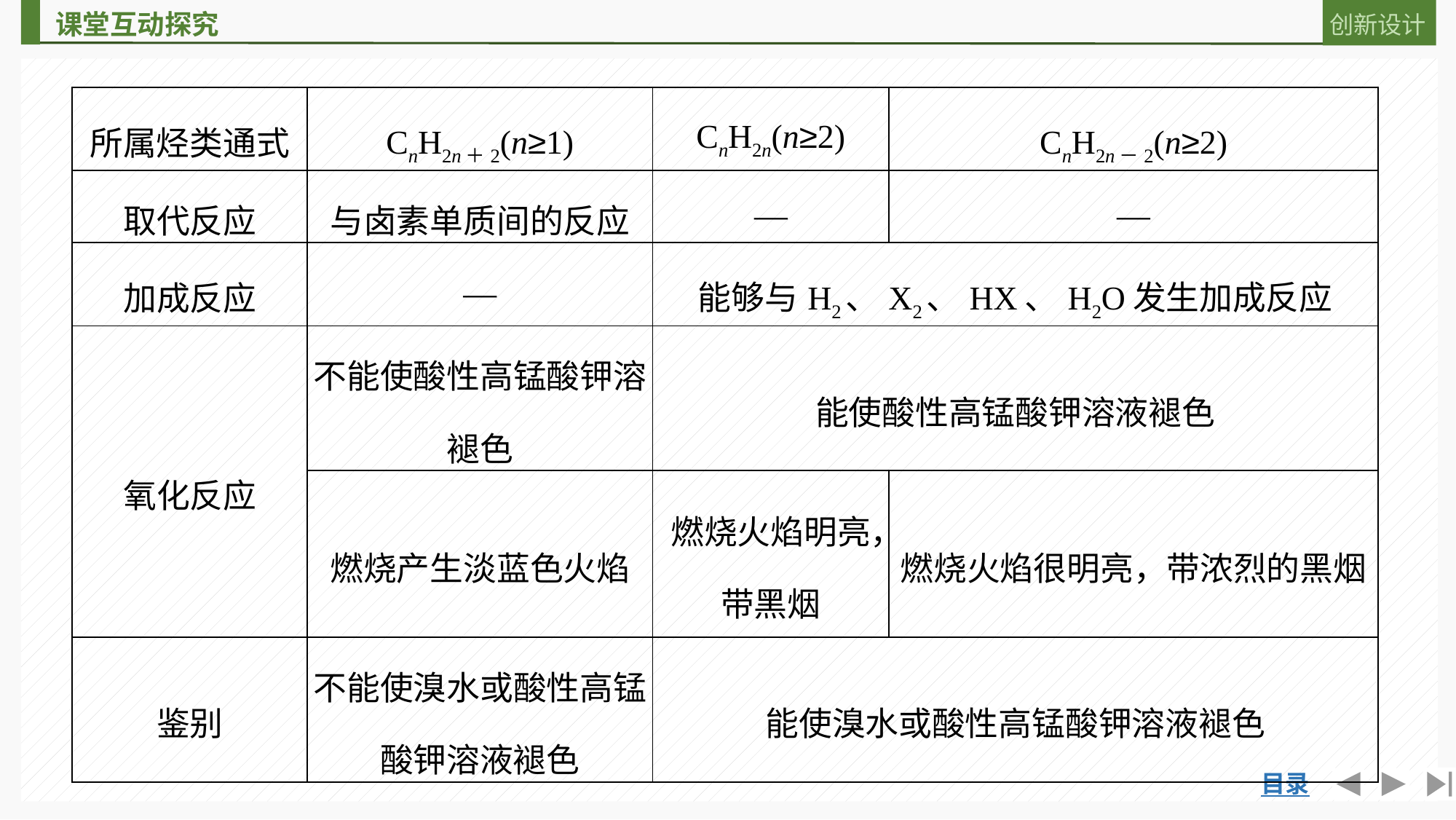

| 所属烃类通式 | CnH2n＋2(n≥1) | CnH2n(n≥2) | CnH2n－2(n≥2) |
| --- | --- | --- | --- |
| 取代反应 | 与卤素单质间的反应 | — | — |
| 加成反应 | — | 能够与H2、X2、HX、H2O发生加成反应 |  |
| 氧化反应 | 不能使酸性高锰酸钾溶褪色 | 能使酸性高锰酸钾溶液褪色 |  |
|  | 燃烧产生淡蓝色火焰 | 燃烧火焰明亮，带黑烟 | 燃烧火焰很明亮，带浓烈的黑烟 |
| 鉴别 | 不能使溴水或酸性高锰酸钾溶液褪色 | 能使溴水或酸性高锰酸钾溶液褪色 |  |